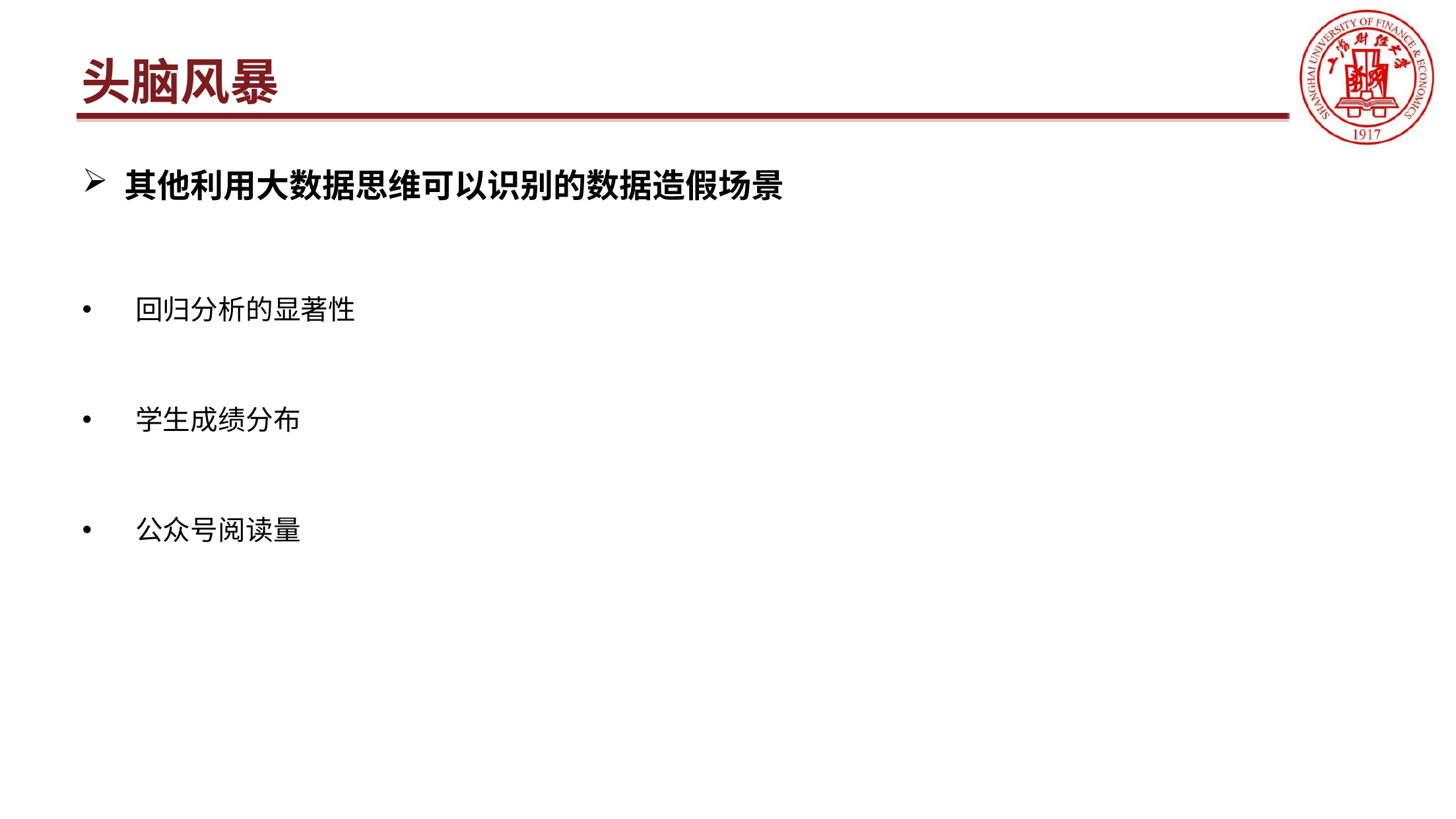

# 头脑风暴
其他利用大数据思维可以识别的数据造假场景

回归分析的显著性

学生成绩分布

公众号阅读量